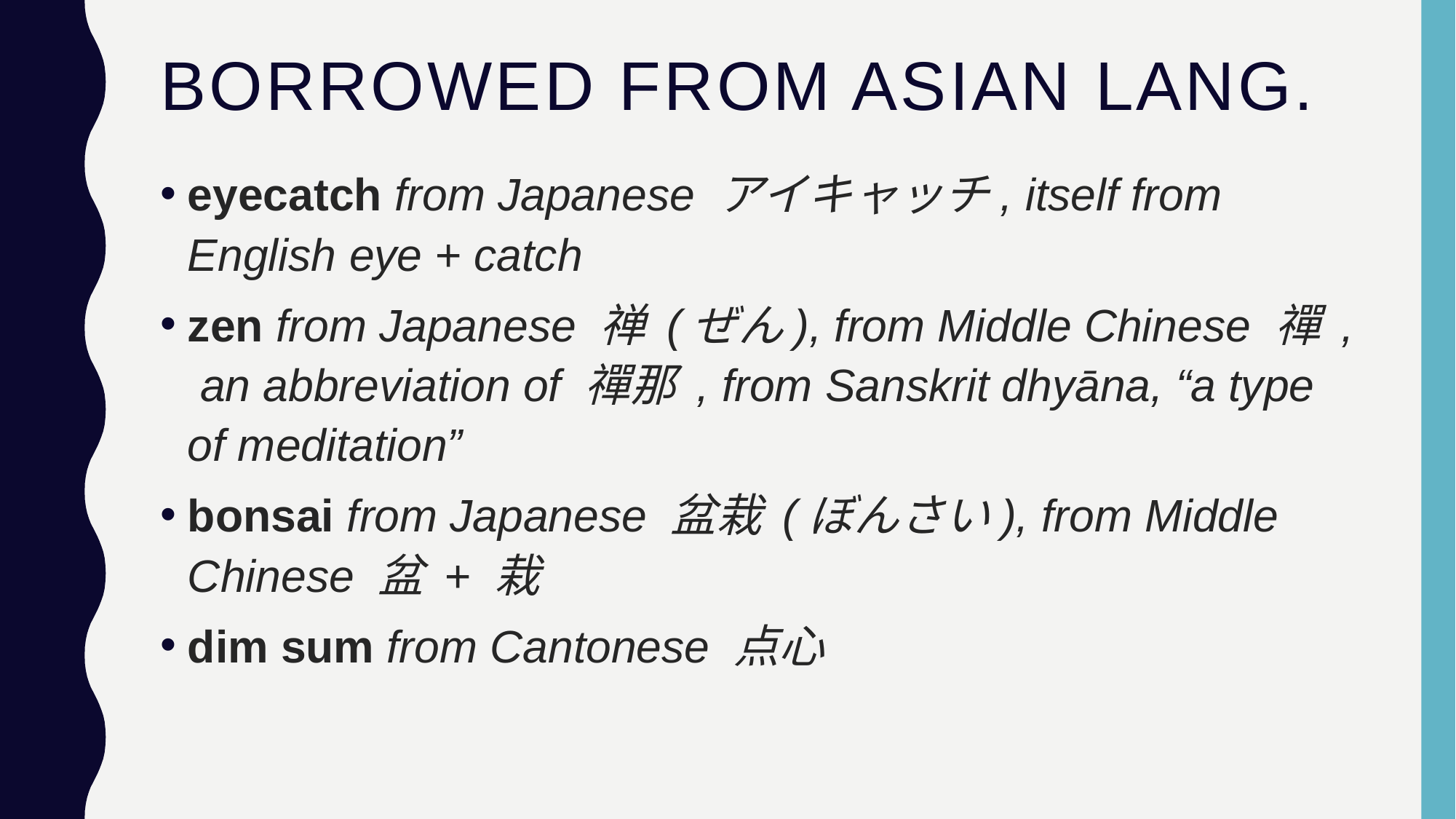

# Borrowed from Asian lang.
eyecatch from Japanese アイキャッチ, itself from English eye + catch
zen from Japanese 禅 (ぜん), from Middle Chinese 禪 , an abbreviation of 禪那 , from Sanskrit dhyāna, “a type of meditation”
bonsai from Japanese 盆栽 (ぼんさい), from Middle Chinese 盆 + 栽
dim sum from Cantonese 点心